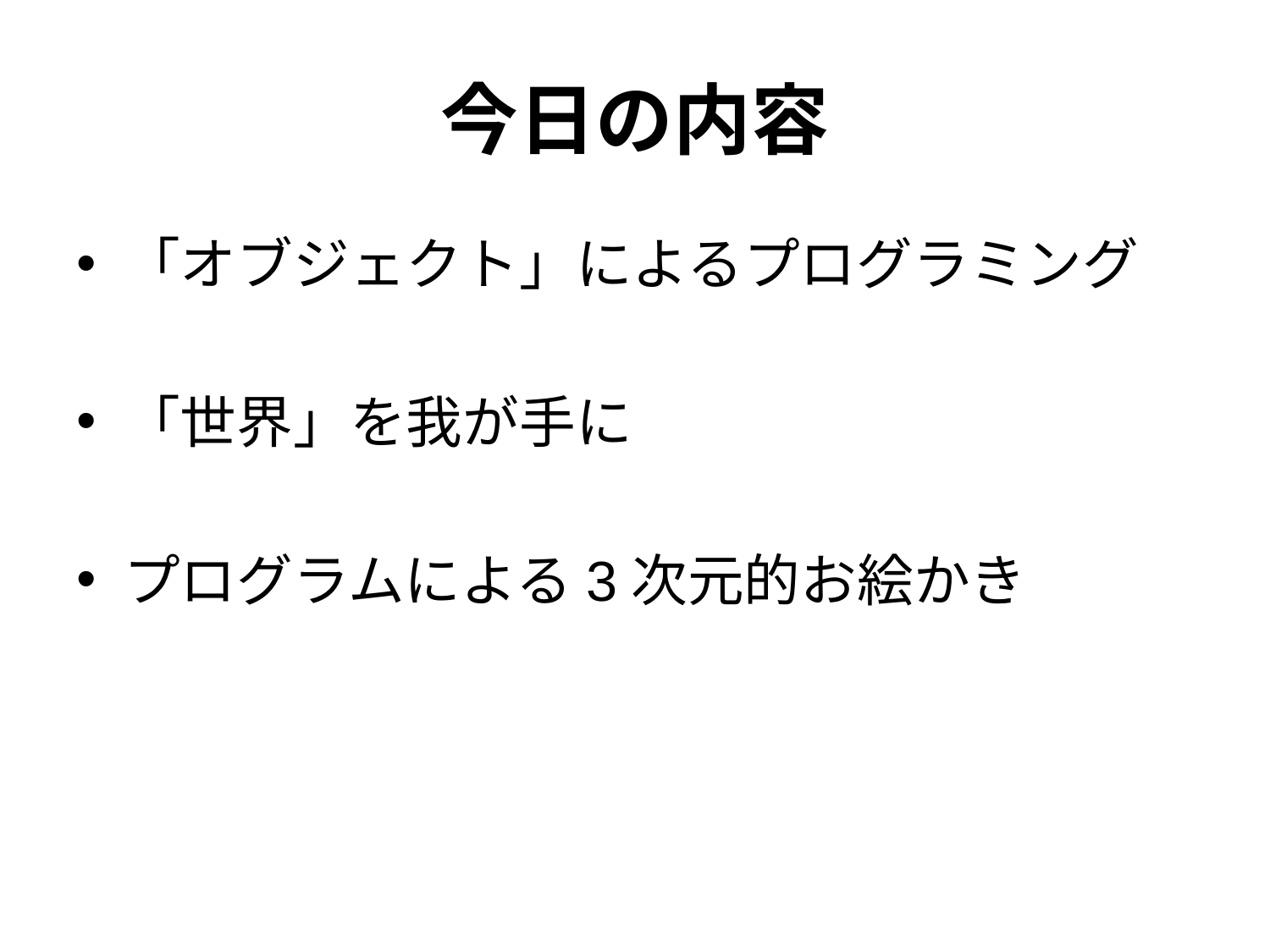

# 今日の内容
「オブジェクト」によるプログラミング

「世界」を我が手に

プログラムによる3次元的お絵かき